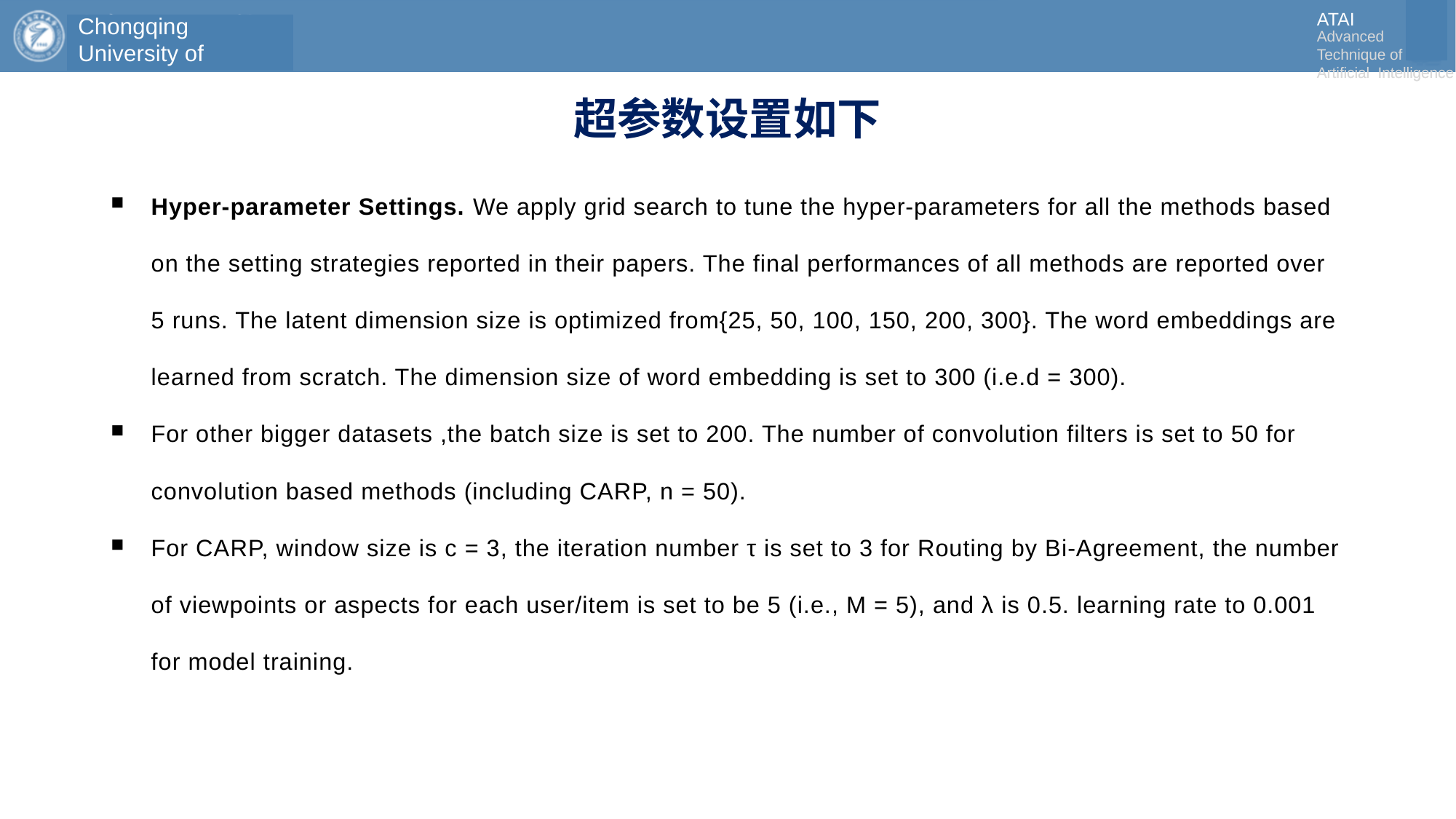

# 超参数设置如下
Hyper-parameter Settings. We apply grid search to tune the hyper-parameters for all the methods based on the setting strategies reported in their papers. The final performances of all methods are reported over 5 runs. The latent dimension size is optimized from{25, 50, 100, 150, 200, 300}. The word embeddings are learned from scratch. The dimension size of word embedding is set to 300 (i.e.d = 300).
For other bigger datasets ,the batch size is set to 200. The number of convolution filters is set to 50 for convolution based methods (including CARP, n = 50).
For CARP, window size is c = 3, the iteration number τ is set to 3 for Routing by Bi-Agreement, the number of viewpoints or aspects for each user/item is set to be 5 (i.e., M = 5), and λ is 0.5. learning rate to 0.001 for model training.